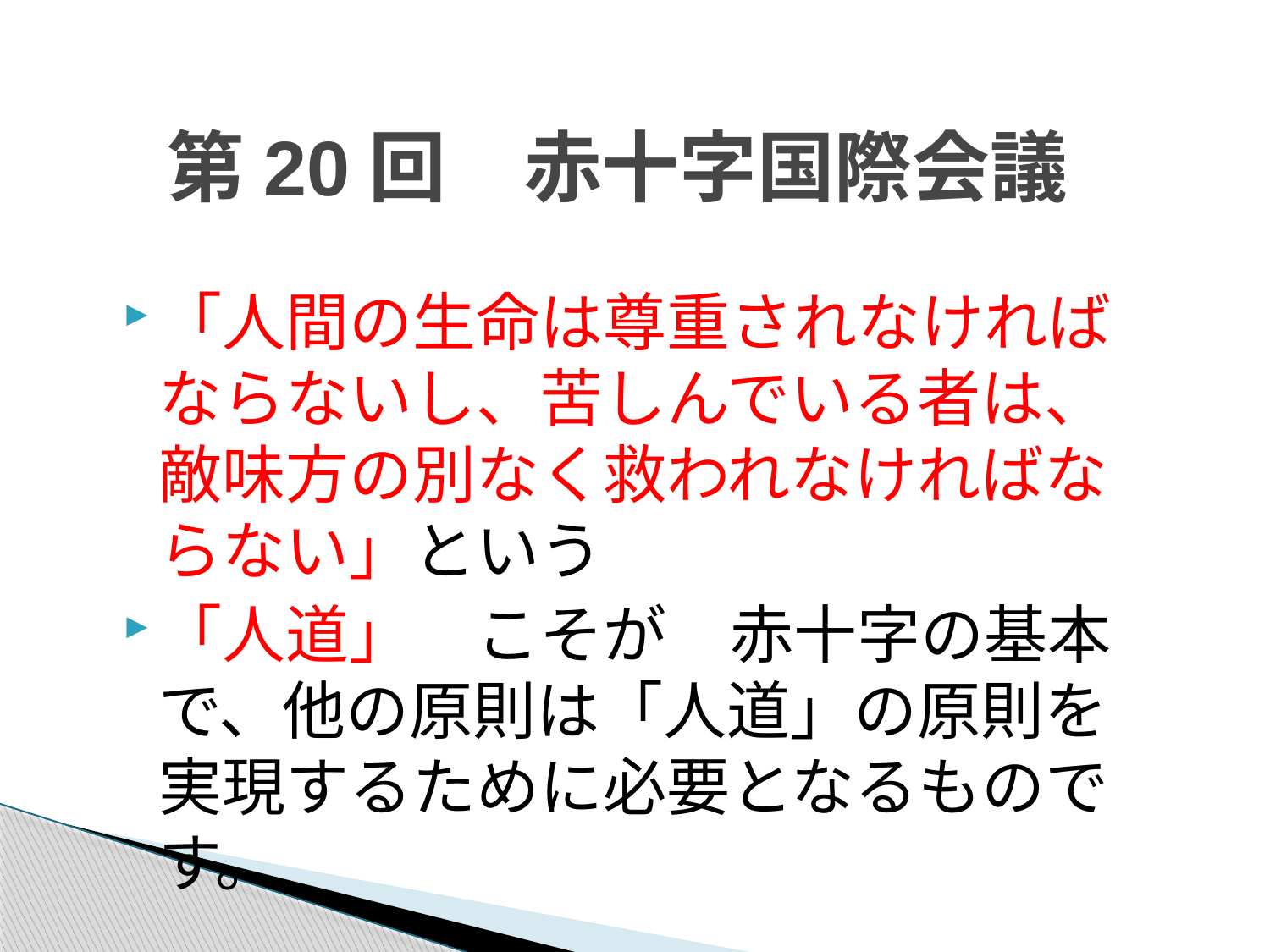

# 第20回　赤十字国際会議
「人間の生命は尊重されなければならないし、苦しんでいる者は、敵味方の別なく救われなければならない」という
「人道」　こそが　赤十字の基本で、他の原則は「人道」の原則を実現するために必要となるものです。